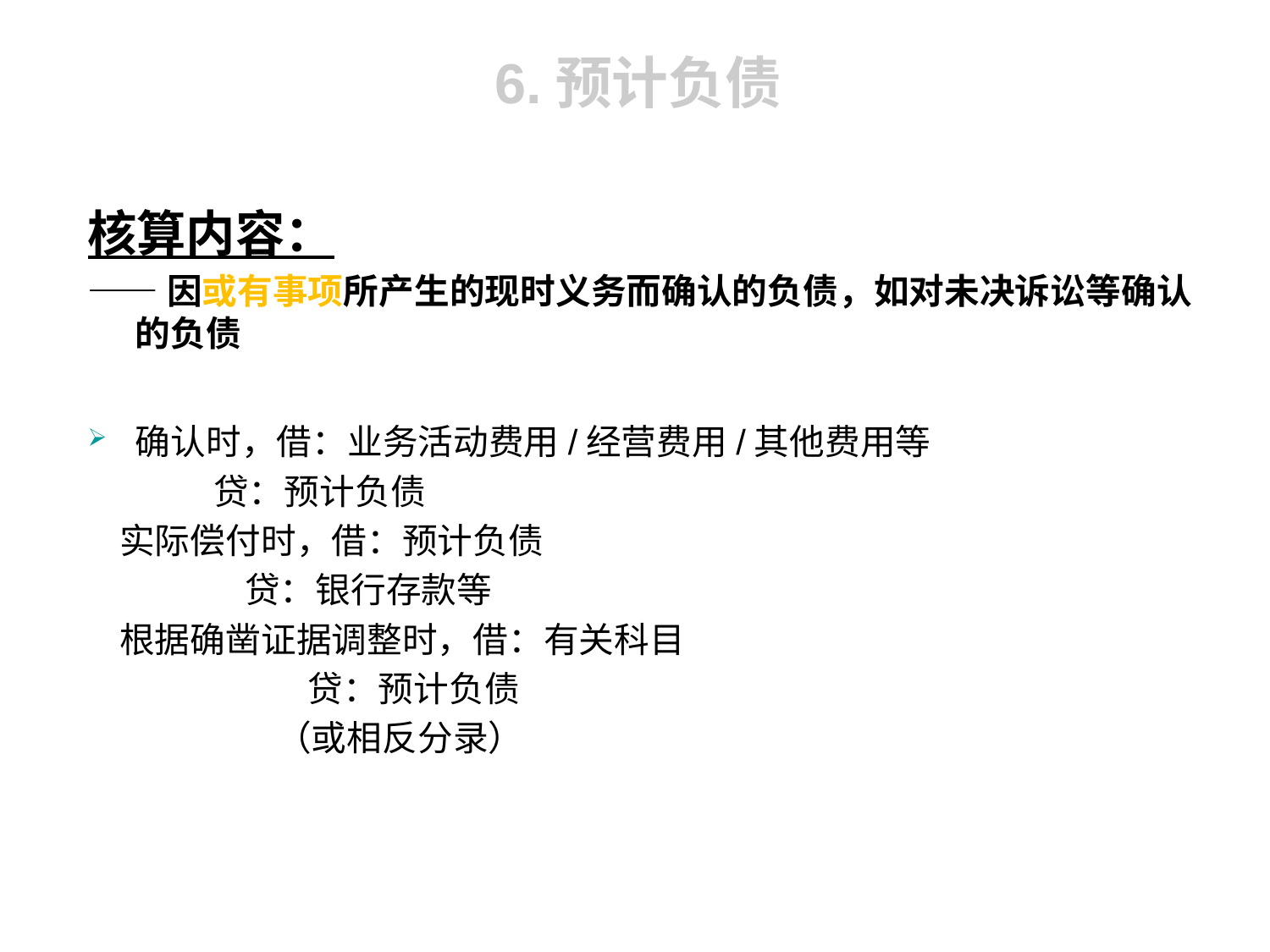

# 6.预计负债
核算内容：
——因或有事项所产生的现时义务而确认的负债，如对未决诉讼等确认的负债

确认时，借：业务活动费用/经营费用/其他费用等
               贷：预计负债
   实际偿付时，借：预计负债
                   贷：银行存款等
   根据确凿证据调整时，借：有关科目
                           贷：预计负债
                       （或相反分录）

160